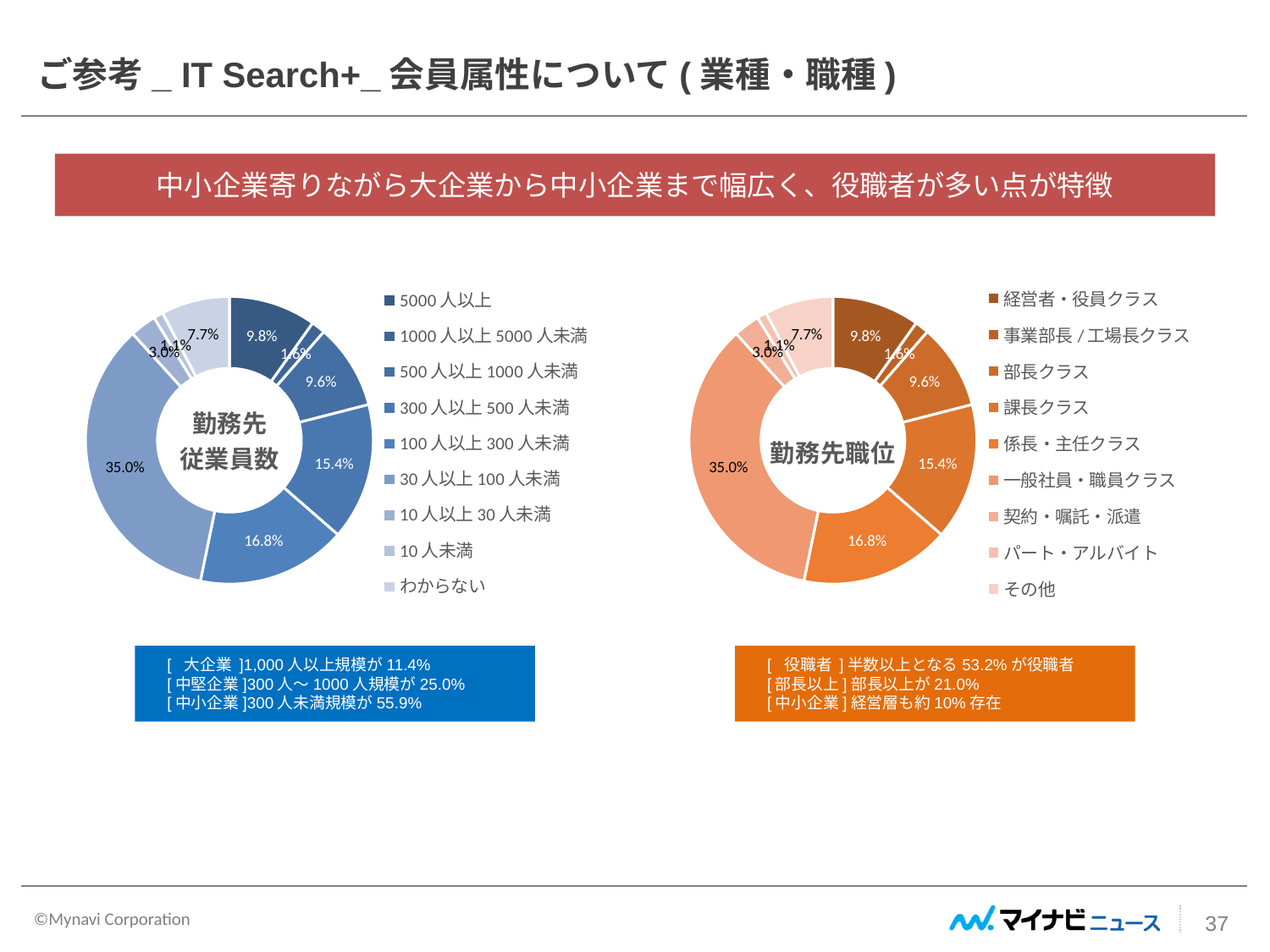

ご参考_ IT Search+_会員属性について(業種・職種)
中小企業寄りながら大企業から中小企業まで幅広く、役職者が多い点が特徴

### Chart: 勤務先
従業員数

| Category |  |
|---|---|
| 5000人以上 | 0.09832471328985833 |
| 1000人以上5000人未満 | 0.015656622442095796 |
| 500人以上1000人未満 | 0.09607600629637958 |
| 300人以上500人未満 | 0.15403642905329434 |
| 100人以上300人未満 | 0.16825950078704746 |
| 30人以上100人未満 | 0.3503766584214077 |
| 10人以上30人未満 | 0.029598605801664044 |
| 10人未満 | 0.010821902406116484 |
| わからない | 0.07684956150213627 |

### Chart: 勤務先職位

| Category |  |
|---|---|
| 経営者・役員クラス | 0.09832471328985833 |
| 事業部長/工場長クラス | 0.015656622442095796 |
| 部長クラス | 0.09607600629637958 |
| 課長クラス | 0.15403642905329434 |
| 係長・主任クラス | 0.16825950078704746 |
| 一般社員・職員クラス | 0.3503766584214077 |
| 契約・嘱託・派遣 | 0.029598605801664044 |
| パート・アルバイト | 0.010821902406116484 |
| その他 | 0.07684956150213627 |
　[  大企業 ]1,000人以上規模が11.4%
　[中堅企業]300人～1000人規模が25.0%
　[中小企業]300人未満規模が55.9%
　[  役職者 ]半数以上となる53.2%が役職者
　[部長以上]部長以上が21.0%
　[中小企業]経営層も約10%存在
37